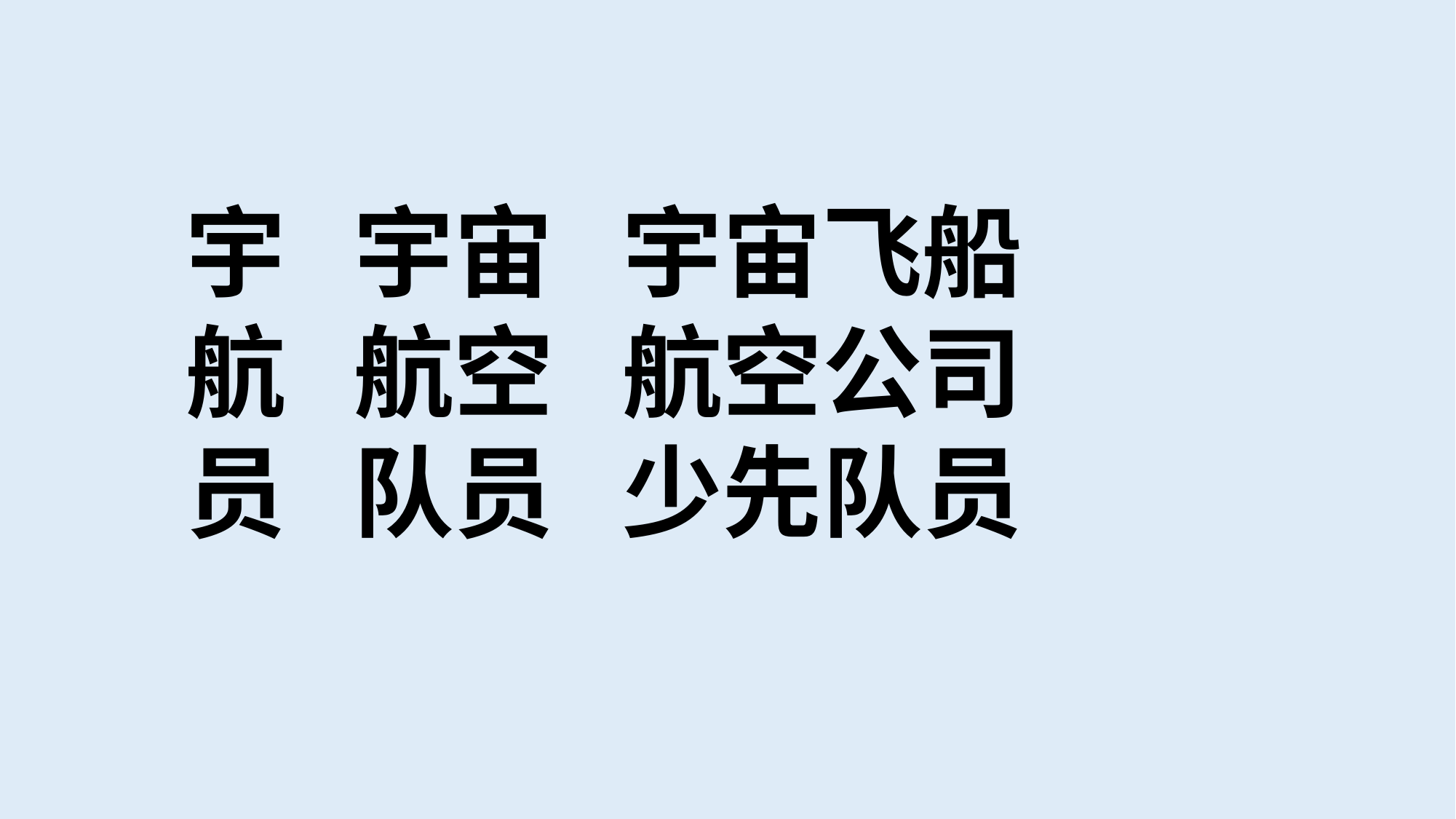

宇   宇宙   宇宙飞船
航   航空   航空公司
员   队员   少先队员